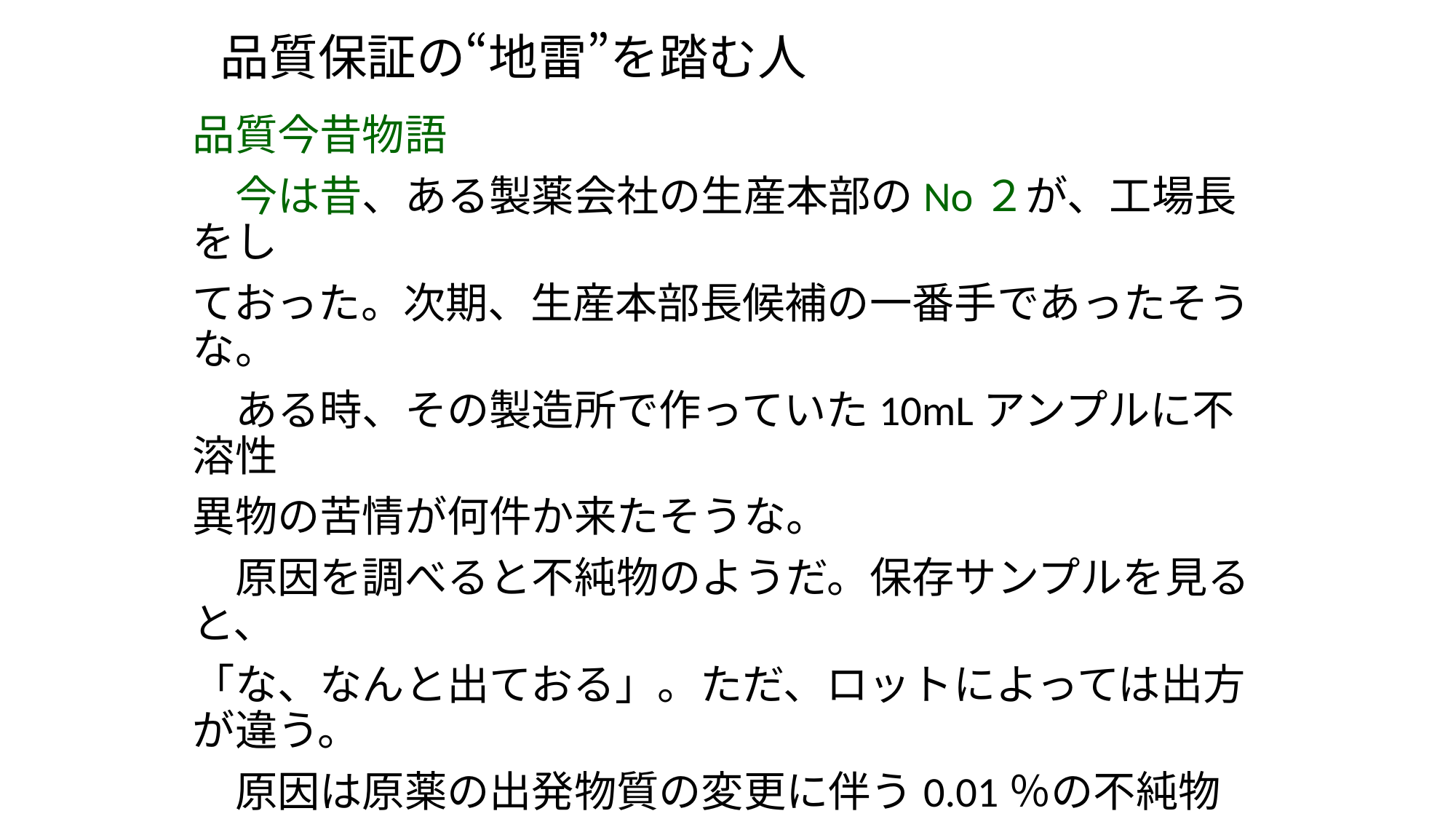

# 品質保証の“地雷”を踏む人
品質今昔物語
　今は昔、ある製薬会社の生産本部のNo２が、工場長をし
ておった。次期、生産本部長候補の一番手であったそうな。
　ある時、その製造所で作っていた10mLアンプルに不溶性
異物の苦情が何件か来たそうな。
　原因を調べると不純物のようだ。保存サンプルを見ると、
「な、なんと出ておる」。ただ、ロットによっては出方が違う。
　原因は原薬の出発物質の変更に伴う0.01％の不純物だっ
た。その不純物が製造時は量が少なく溶けていたが、経時
により、二量体になり、より溶解度が下がり、不溶性異物とな
っていた。